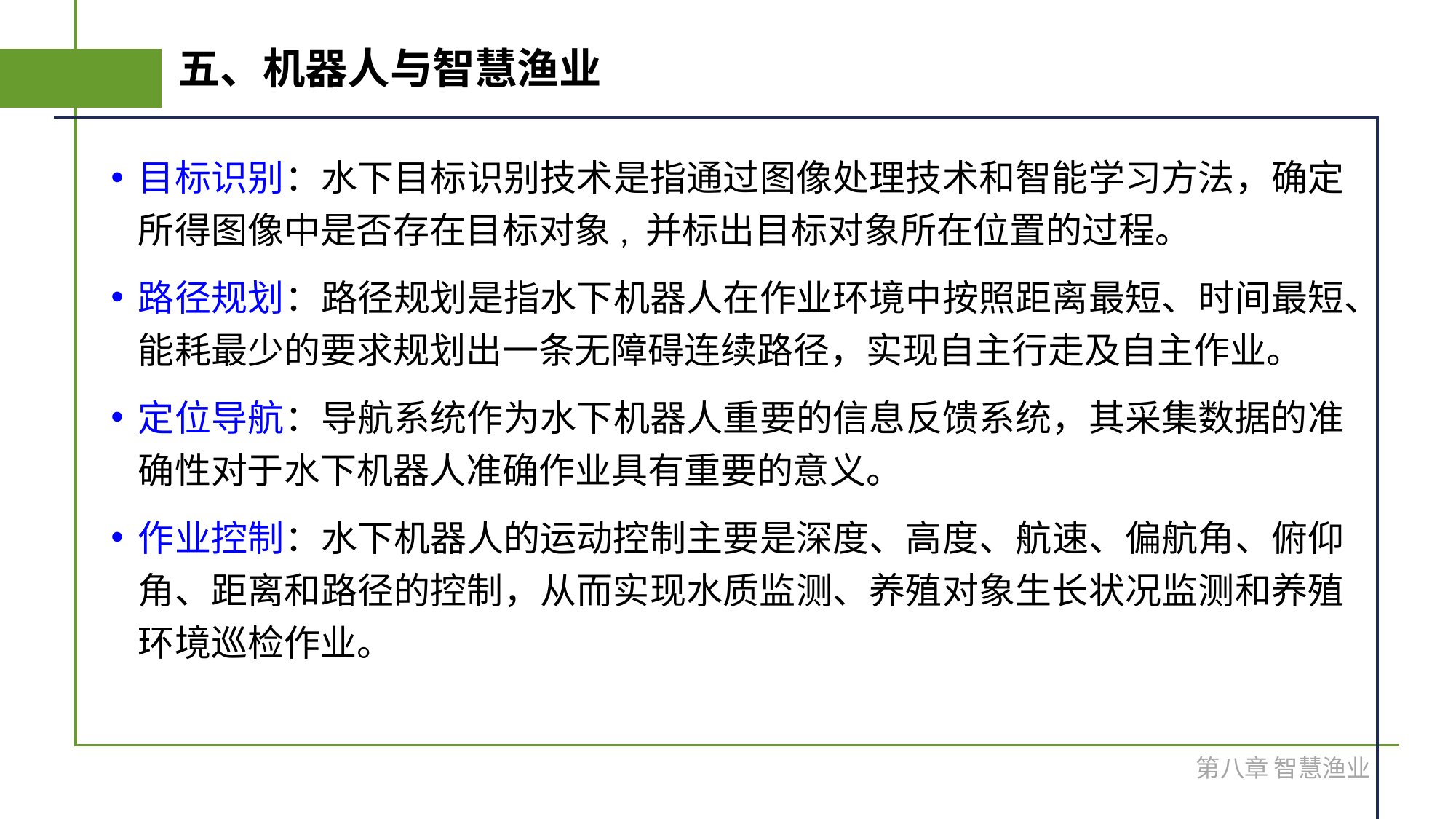

# 五、机器人与智慧渔业
目标识别：水下目标识别技术是指通过图像处理技术和智能学习方法，确定所得图像中是否存在目标对象, 并标出目标对象所在位置的过程。
路径规划：路径规划是指水下机器人在作业环境中按照距离最短、时间最短、能耗最少的要求规划出一条无障碍连续路径，实现自主行走及自主作业。
定位导航：导航系统作为水下机器人重要的信息反馈系统，其采集数据的准确性对于水下机器人准确作业具有重要的意义。
作业控制：水下机器人的运动控制主要是深度、高度、航速、偏航角、俯仰角、距离和路径的控制，从而实现水质监测、养殖对象生长状况监测和养殖环境巡检作业。
第八章 智慧渔业